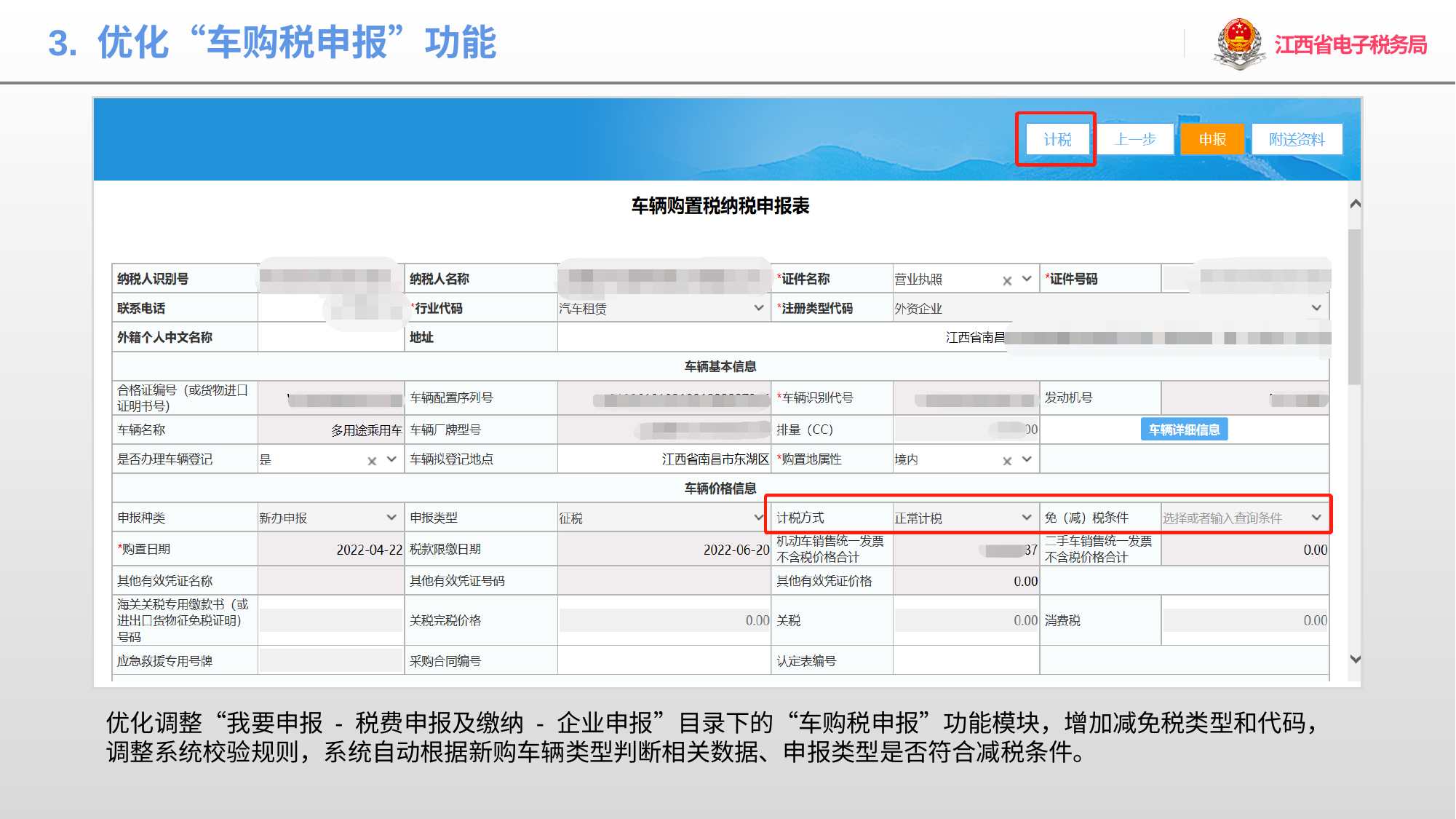

3. 优化“车购税申报”功能

优化调整“我要申报 - 税费申报及缴纳 - 企业申报”目录下的“车购税申报”功能模块，增加减免税类型和代码，调整系统校验规则，系统自动根据新购车辆类型判断相关数据、申报类型是否符合减税条件。